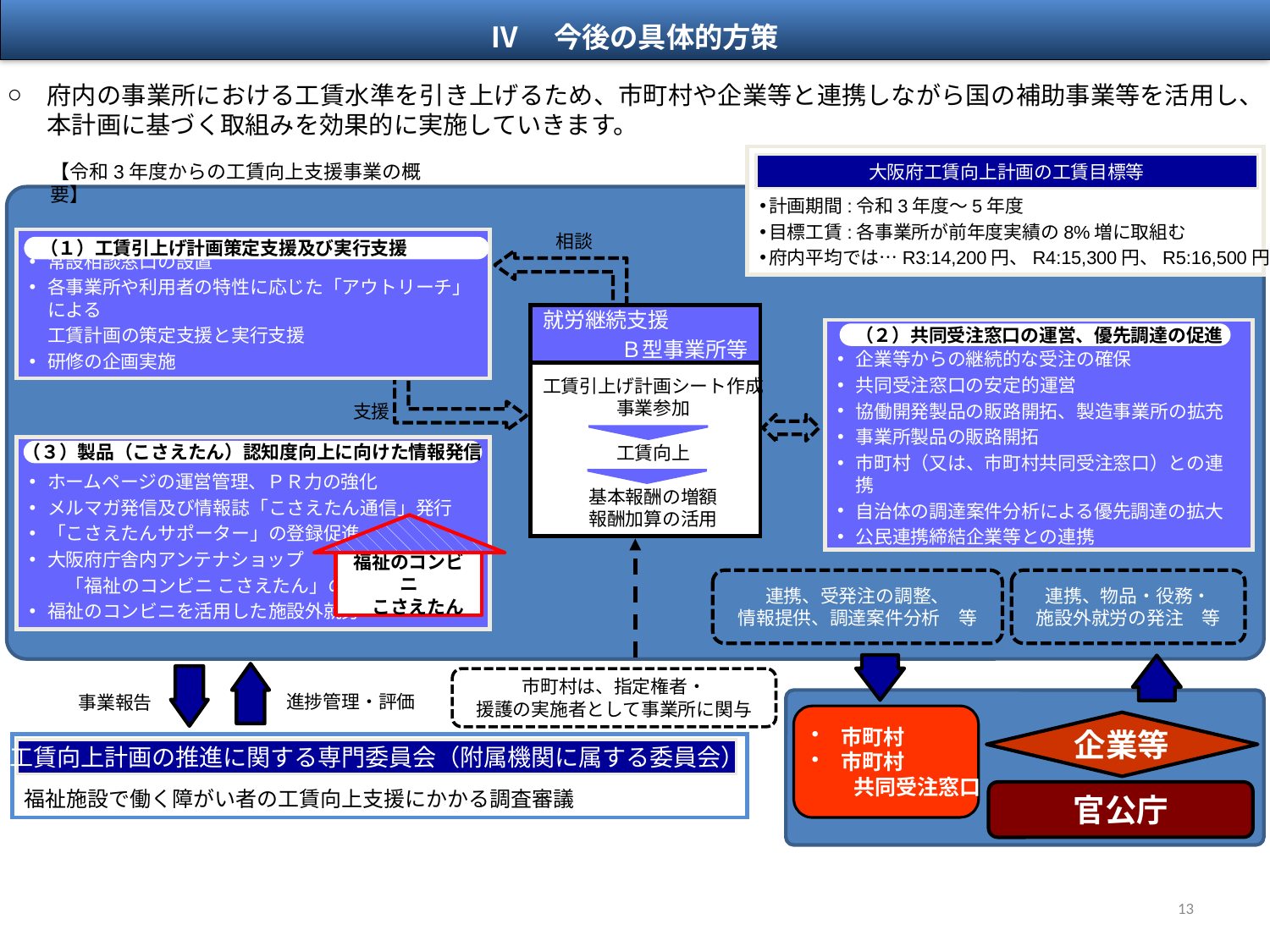

Ⅳ　今後の具体的方策
府内の事業所における工賃水準を引き上げるため、市町村や企業等と連携しながら国の補助事業等を活用し、本計画に基づく取組みを効果的に実施していきます。
計画期間:令和3年度～5年度
目標工賃:各事業所が前年度実績の8%増に取組む
府内平均では…R3:14,200円、R4:15,300円、R5:16,500円
大阪府工賃向上計画の工賃目標等
【令和3年度からの工賃向上支援事業の概要】

相談

就労継続支援
Ｂ型事業所等

工賃引上げ計画シート作成
事業参加

工賃向上

基本報酬の増額
報酬加算の活用

常設相談窓口の設置
各事業所や利用者の特性に応じた「アウトリーチ」による
　工賃計画の策定支援と実行支援
研修の企画実施
（１）工賃引上げ計画策定支援及び実行支援

支援

企業等からの継続的な受注の確保
共同受注窓口の安定的運営
協働開発製品の販路開拓、製造事業所の拡充
事業所製品の販路開拓
市町村（又は、市町村共同受注窓口）との連携
自治体の調達案件分析による優先調達の拡大
公民連携締結企業等との連携
（２）共同受注窓口の運営、優先調達の促進

ホームページの運営管理、ＰＲ力の強化
メルマガ発信及び情報誌「こさえたん通信」発行
「こさえたんサポーター」の登録促進
大阪府庁舎内アンテナショップ
　　「福祉のコンビニ こさえたん」の運営
福祉のコンビニを活用した施設外就労
（３）製品（こさえたん）認知度向上に向けた情報発信

福祉のコンビニ
　こさえたん
連携、受発注の調整、
情報提供、調達案件分析　等
連携、物品・役務・
施設外就労の発注　等

進捗管理・評価
事業報告
市町村は、指定権者・
援護の実施者として事業所に関与

市町村
市町村
　　共同受注窓口
企業等
官公庁

福祉施設で働く障がい者の工賃向上支援にかかる調査審議
工賃向上計画の推進に関する専門委員会（附属機関に属する委員会）
13